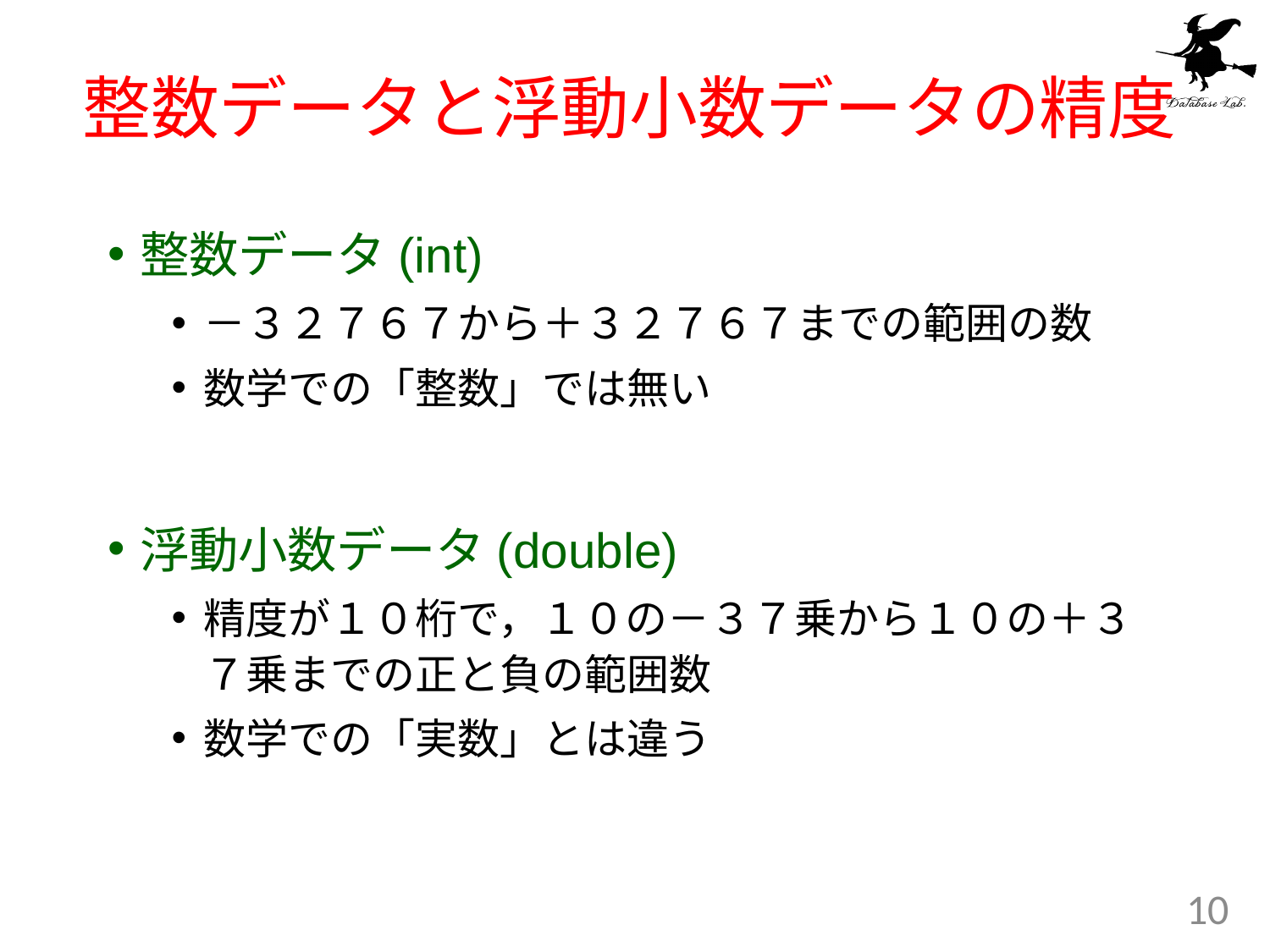

# 整数データと浮動小数データの精度
整数データ(int)
－３２７６７から＋３２７６７までの範囲の数
数学での「整数」では無い

浮動小数データ(double)
精度が１０桁で，１０の－３７乗から１０の＋３７乗までの正と負の範囲数
数学での「実数」とは違う
10